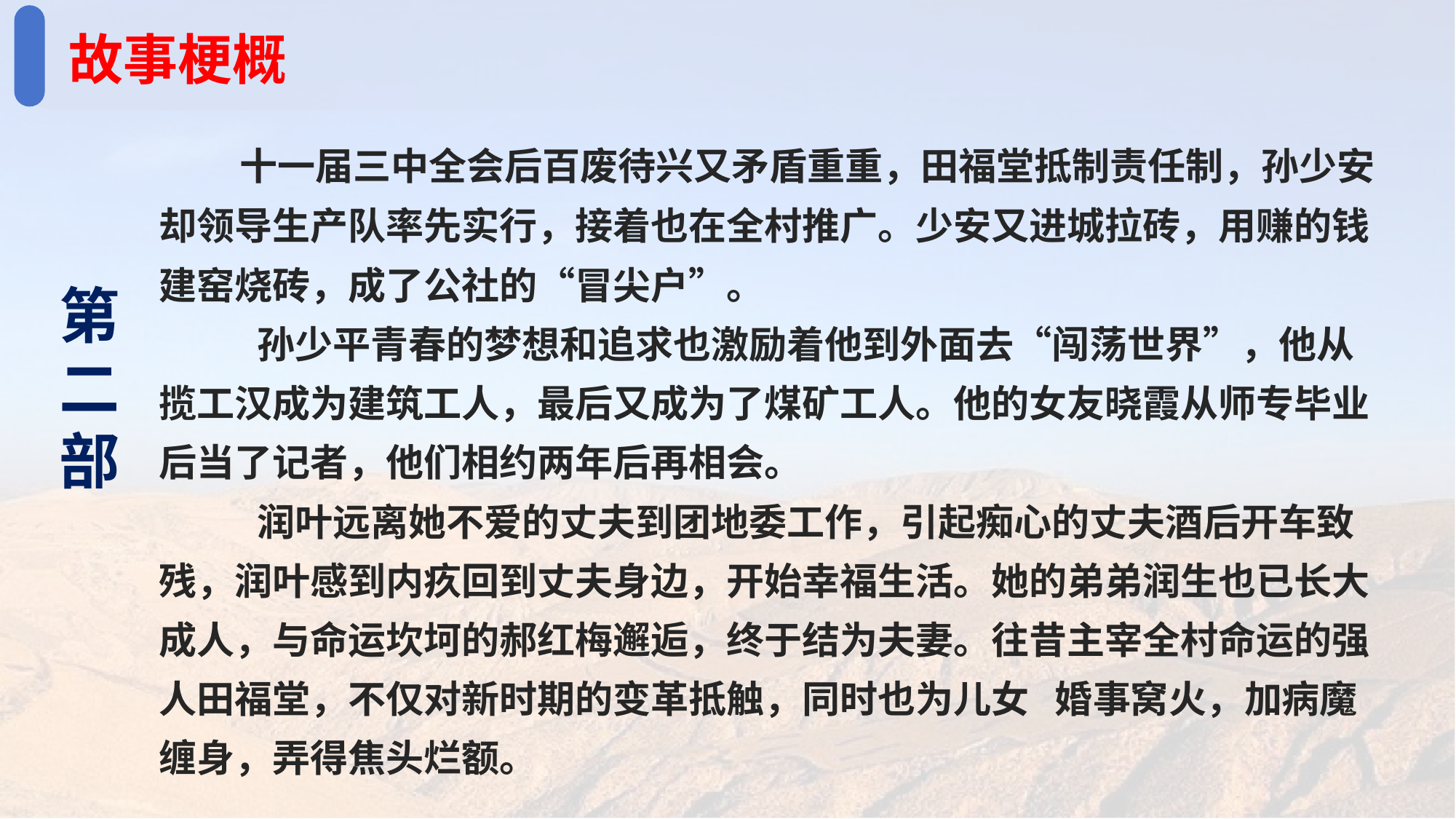

故事梗概
  十一届三中全会后百废待兴又矛盾重重，田福堂抵制责任制，孙少安却领导生产队率先实行，接着也在全村推广。少安又进城拉砖，用赚的钱建窑烧砖，成了公社的“冒尖户”。
    孙少平青春的梦想和追求也激励着他到外面去“闯荡世界”，他从揽工汉成为建筑工人，最后又成为了煤矿工人。他的女友晓霞从师专毕业后当了记者，他们相约两年后再相会。
    润叶远离她不爱的丈夫到团地委工作，引起痴心的丈夫酒后开车致残，润叶感到内疚回到丈夫身边，开始幸福生活。她的弟弟润生也已长大成人，与命运坎坷的郝红梅邂逅，终于结为夫妻。往昔主宰全村命运的强人田福堂，不仅对新时期的变革抵触，同时也为儿女   婚事窝火，加病魔缠身，弄得焦头烂额。
第二部